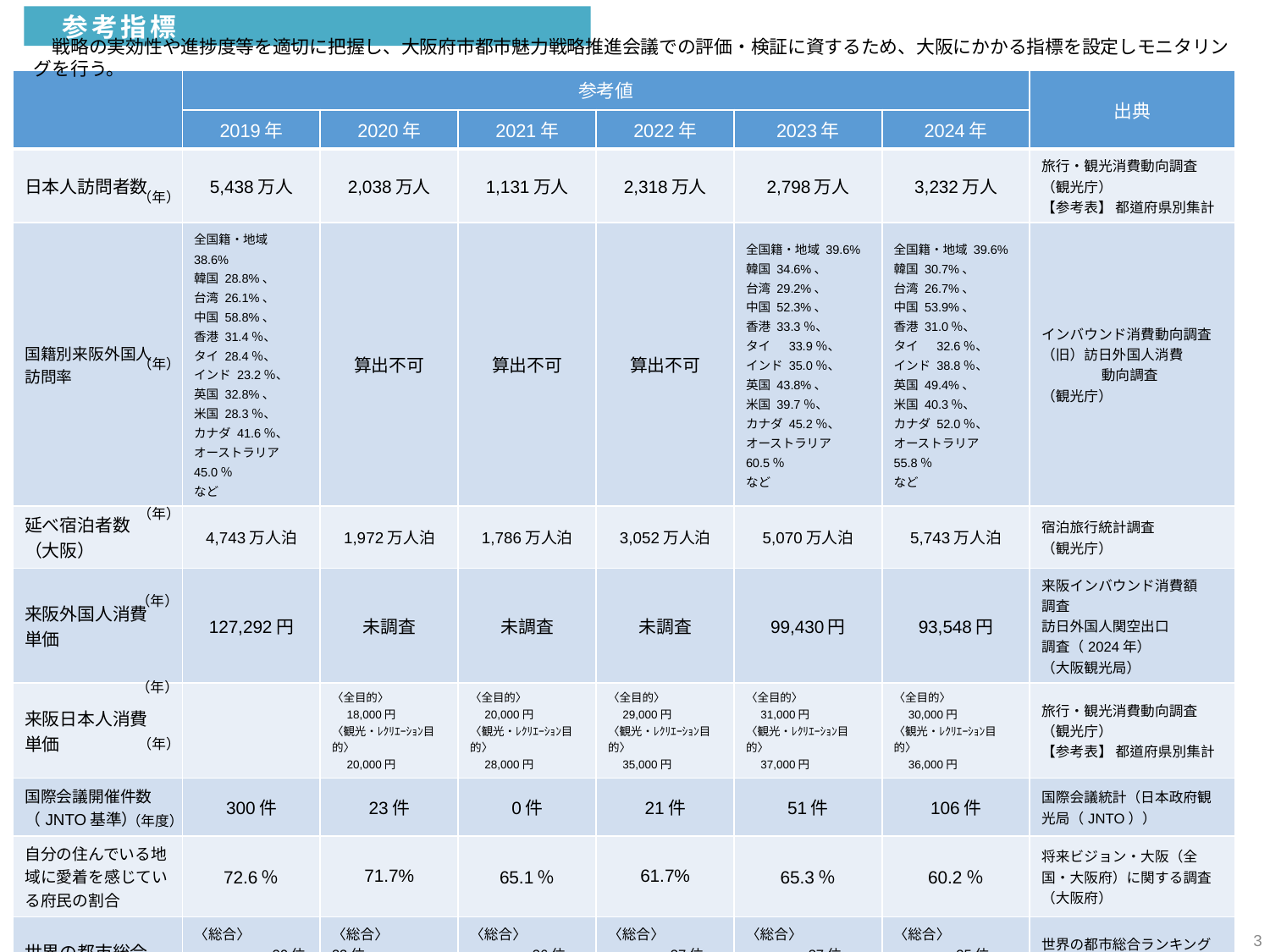

参考指標
　戦略の実効性や進捗度等を適切に把握し、大阪府市都市魅力戦略推進会議での評価・検証に資するため、大阪にかかる指標を設定しモニタリングを行う。
|  | 参考値 |  |  |  |  |  | 出典 |
| --- | --- | --- | --- | --- | --- | --- | --- |
|  | 2019年 | 2020年 | 2021年 | 2022年 | 2023年 | 2024年 |  |
| 日本人訪問者数 | 5,438万人 | 2,038万人 | 1,131万人 | 2,318万人 | 2,798万人 | 3,232万人 | 旅行・観光消費動向調査 （観光庁）　 【参考表】 都道府県別集計 |
| 国籍別来阪外国人 訪問率 | 全国籍・地域　38.6% 韓国 28.8%、 台湾 26.1%、 中国 58.8%、 香港 31.4％、 タイ 28.4％、 インド 23.2％、 英国 32.8%、 米国 28.3％、 カナダ 41.6％、 オーストラリア45.0％ など | 算出不可 | 算出不可 | 算出不可 | 全国籍・地域 39.6% 韓国 34.6%、 台湾 29.2%、 中国 52.3%、 香港 33.3％、 タイ　 33.9％、 インド 35.0％、 英国 43.8%、 米国 39.7％、 カナダ 45.2％、 オーストラリア60.5％ など | 全国籍・地域 39.6% 韓国 30.7%、 台湾 26.7%、 中国 53.9%、 香港 31.0％、 タイ　 32.6％、 インド 38.8％、 英国 49.4%、 米国 40.3％、 カナダ 52.0％、 オーストラリア55.8％ など | インバウンド消費動向調査 （旧）訪日外国人消費　 　　　　 動向調査 （観光庁） |
| 延べ宿泊者数 （大阪） | 4,743万人泊 | 1,972万人泊 | 1,786万人泊 | 3,052万人泊 | 5,070万人泊 | 5,743万人泊 | 宿泊旅行統計調査 （観光庁） |
| 来阪外国人消費 単価 | 127,292円 | 未調査 | 未調査 | 未調査 | 99,430円 | 93,548円 | 来阪インバウンド消費額 調査 訪日外国人関空出口 調査（2024年） （大阪観光局） |
| 来阪日本人消費 単価 |  | 〈全目的〉 　18,000円 〈観光・ﾚｸﾘｴｰｼｮﾝ目的〉 　20,000円 | 〈全目的〉 　20,000円 〈観光・ﾚｸﾘｴｰｼｮﾝ目的〉 　28,000円 | 〈全目的〉 　29,000円 〈観光・ﾚｸﾘｴｰｼｮﾝ目的〉 　35,000円 | 〈全目的〉 　31,000円 〈観光・ﾚｸﾘｴｰｼｮﾝ目的〉 　37,000円 | 〈全目的〉 　30,000円 〈観光・ﾚｸﾘｴｰｼｮﾝ目的〉 　36,000円 | 旅行・観光消費動向調査 （観光庁） 【参考表】 都道府県別集計 |
| 国際会議開催件数 （JNTO基準） | 300件 | 23件 | 0件 | 21件 | 51件 | 106件 | 国際会議統計（日本政府観光局（JNTO）） |
| 自分の住んでいる地域に愛着を感じている府民の割合 | 72.6％ | 71.7% | 65.1％ | 61.7% | 65.3％ | 60.2％ | 将来ビジョン・大阪（全国・大阪府）に関する調査 （大阪府） |
| 世界の都市総合 ランキング | 〈総合〉　　　　　　　　　 29位 〈文化・交流分野〉 19位 | 〈総合〉　 33位 〈文化・交流分野〉 21位 | 〈総合〉　　　　　　　 36位 〈文化・交流分野〉 20位 | 〈総合〉　　　　　　　 37位 〈文化・交流分野〉 29位 | 〈総合〉　　　　　　　 37位 〈文化・交流分野〉 25位 | 〈総合〉　　　　　　　 35位 〈文化・交流分野〉 23位 | 世界の都市総合ランキング （（一財）森記念財団　都市戦略研究所） |
（年）
（年）
（年）
（年）
（年）
（年）
（年度）
3